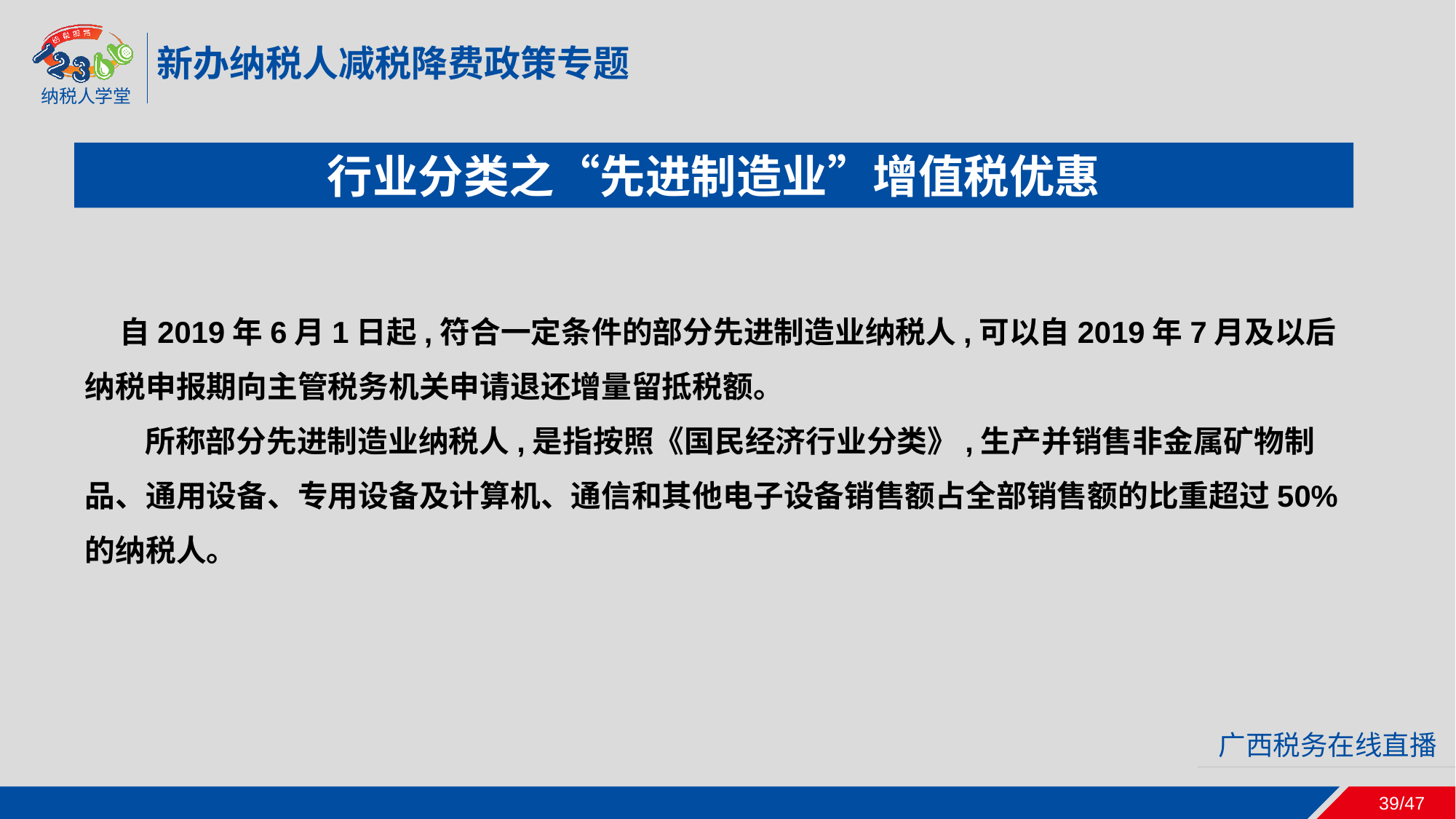

新办纳税人减税降费政策专题
行业分类之“先进制造业”增值税优惠
    自2019年6月1日起,符合一定条件的部分先进制造业纳税人,可以自2019年7月及以后纳税申报期向主管税务机关申请退还增量留抵税额。
    所称部分先进制造业纳税人,是指按照《国民经济行业分类》,生产并销售非金属矿物制品、通用设备、专用设备及计算机、通信和其他电子设备销售额占全部销售额的比重超过50%的纳税人。